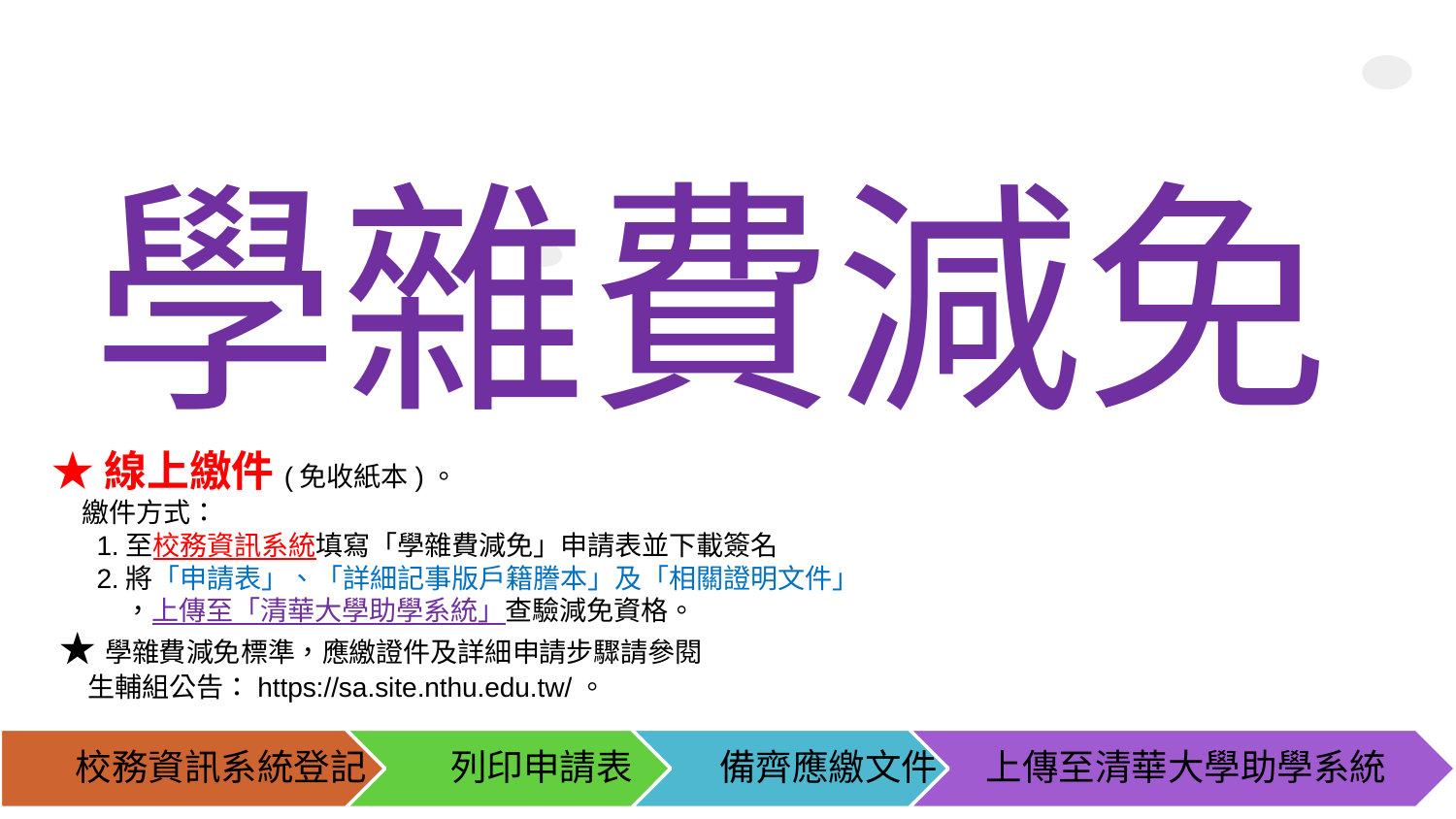

學雜費減免

★線上繳件(免收紙本)。
     繳件方式：
      1.至校務資訊系統填寫「學雜費減免」申請表並下載簽名
      2.將「申請表」、「詳細記事版戶籍謄本」及「相關證明文件」
           ，上傳至「清華大學助學系統」查驗減免資格。
 ★學雜費減免標準，應繳證件及詳細申請步驟請參閱
      生輔組公告：https://sa.site.nthu.edu.tw/。

校務資訊系統登記

列印申請表

備齊應繳文件

上傳至清華大學助學系統